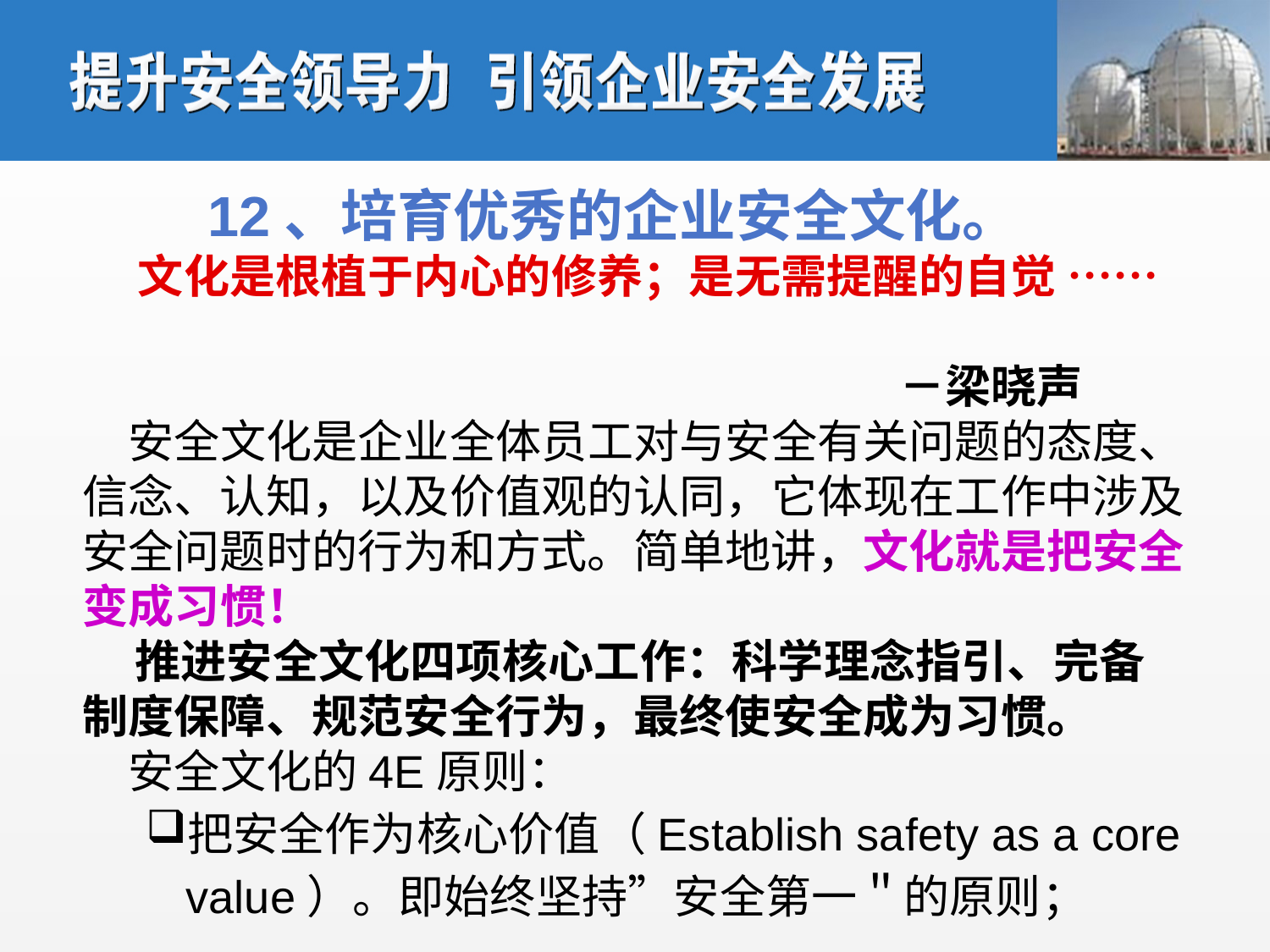

12、培育优秀的企业安全文化。
文化是根植于内心的修养；是无需提醒的自觉 ……
　　　　　　　　　　　　　　　       －梁晓声
　安全文化是企业全体员工对与安全有关问题的态度、信念、认知，以及价值观的认同，它体现在工作中涉及安全问题时的行为和方式。简单地讲，文化就是把安全变成习惯！
    推进安全文化四项核心工作：科学理念指引、完备制度保障、规范安全行为，最终使安全成为习惯。
　安全文化的4E原则：
把安全作为核心价值（Establish safety as a core value）。即始终坚持”安全第一＂的原则；